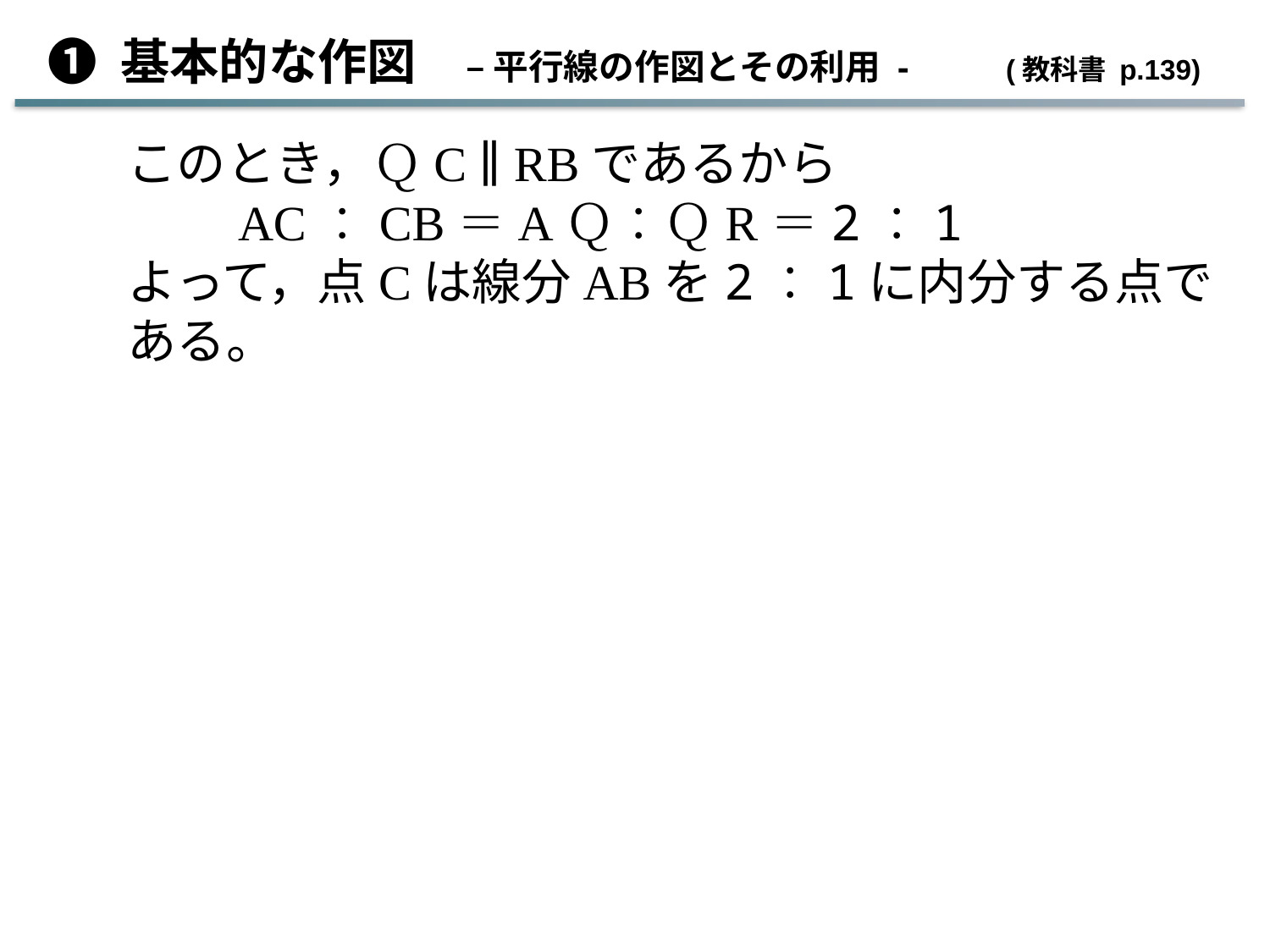

➊ 基本的な作図　– 平行線の作図とその利用 -	     (教科書 p.139)
このとき，ＱC ∥ RBであるから
　　AC：CB＝AＱ：ＱR＝2：1
よって，点Cは線分ABを2：1に内分する点である。